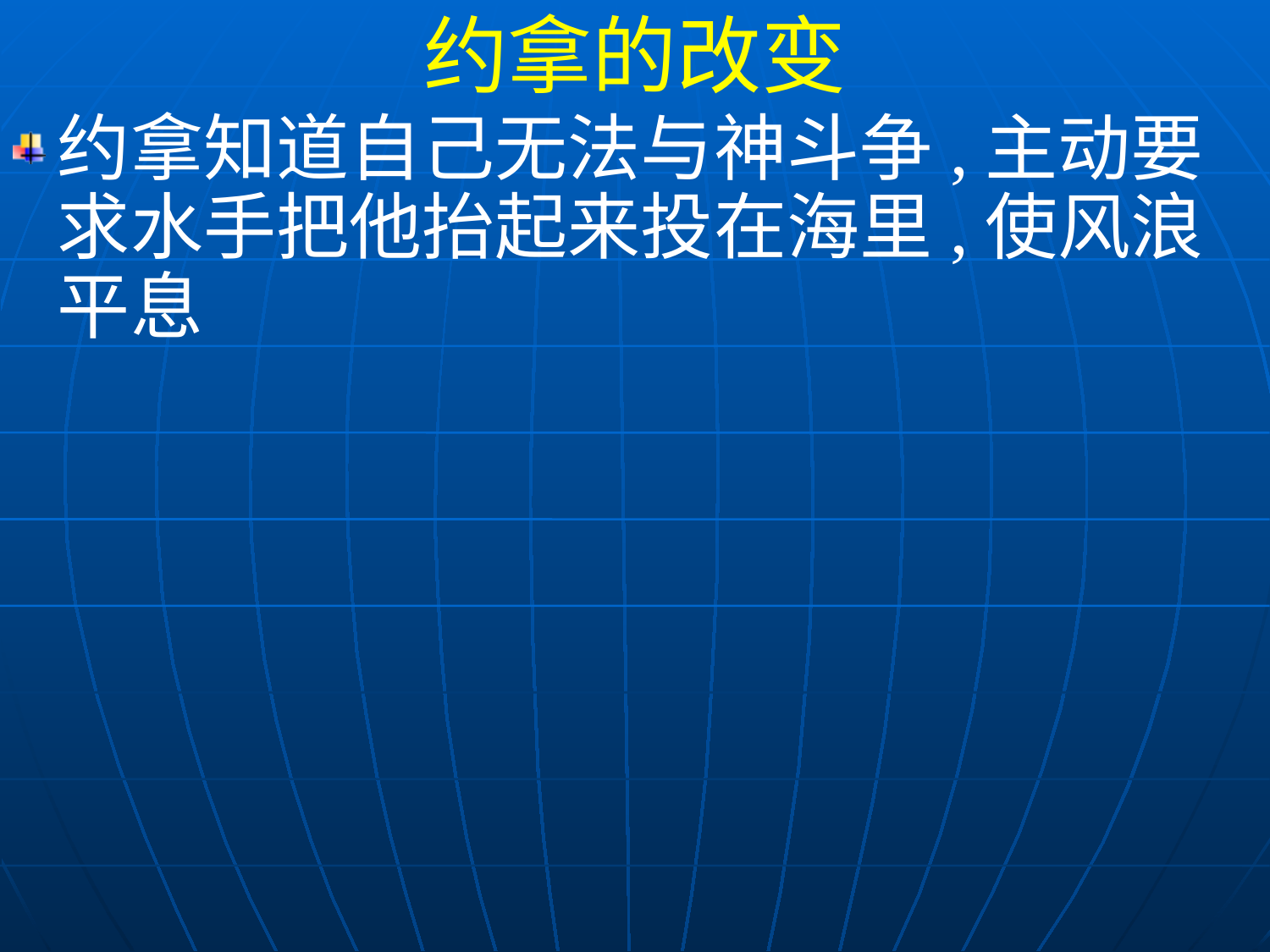

约拿的改变
约拿知道自己无法与神斗争,主动要求水手把他抬起来投在海里,使风浪平息
神安排大鱼吞下约拿
约拿在鱼腹中三天三夜,重新向神承诺2:9我所許的願,我必償還求神拯救
经过反省,约拿愿意改变行为,做神要求他做的事情;但没有面对违背神呼召的原因:没有改变心里对外邦人的歧视、缺乏爱心